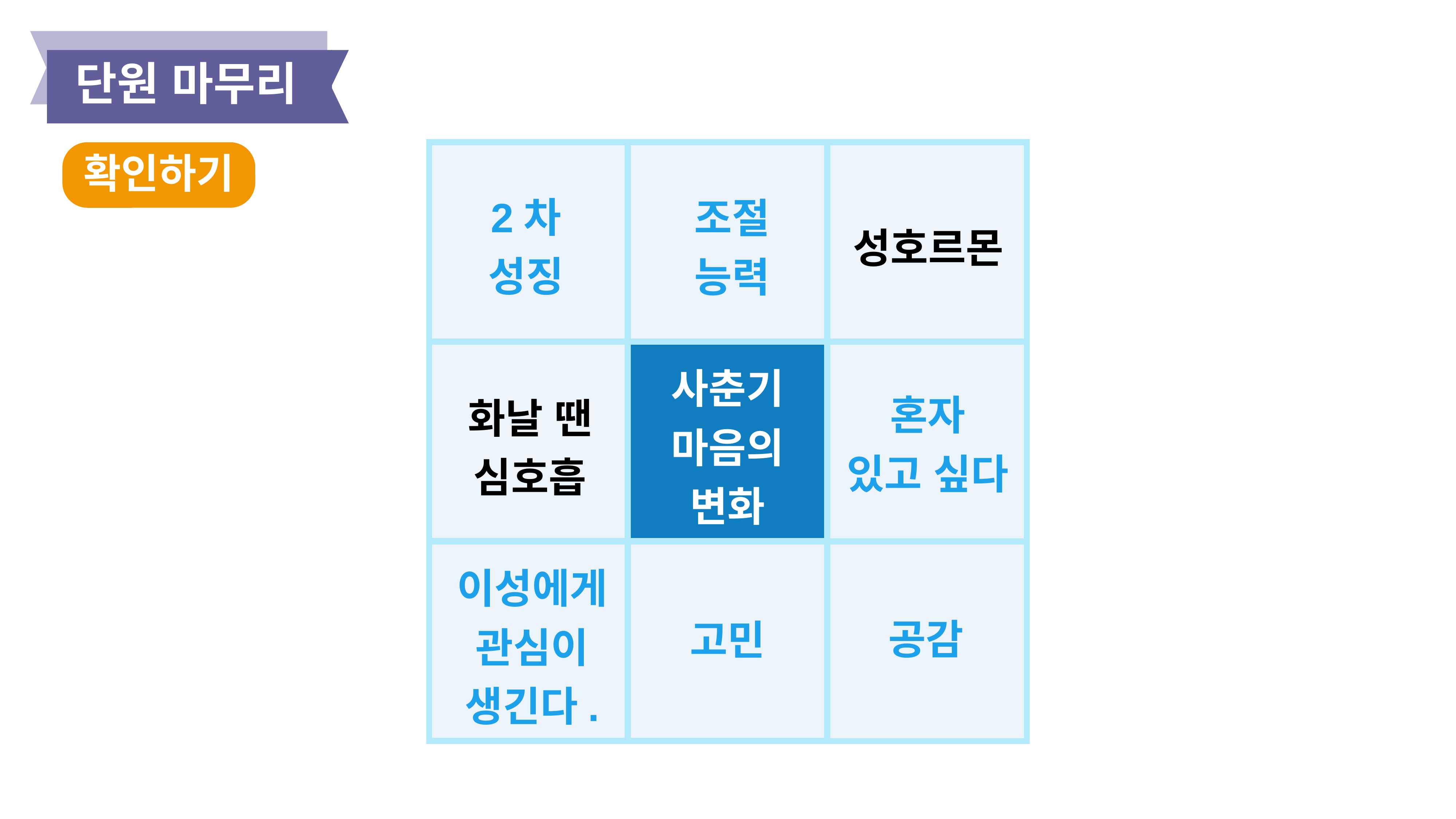

단원 마무리

확인하기

2차
성징
조절
능력
성호르몬

사춘기
마음의
변화
혼자
있고 싶다
화날 땐
심호흡

이성에게
관심이
생긴다.
공감
고민